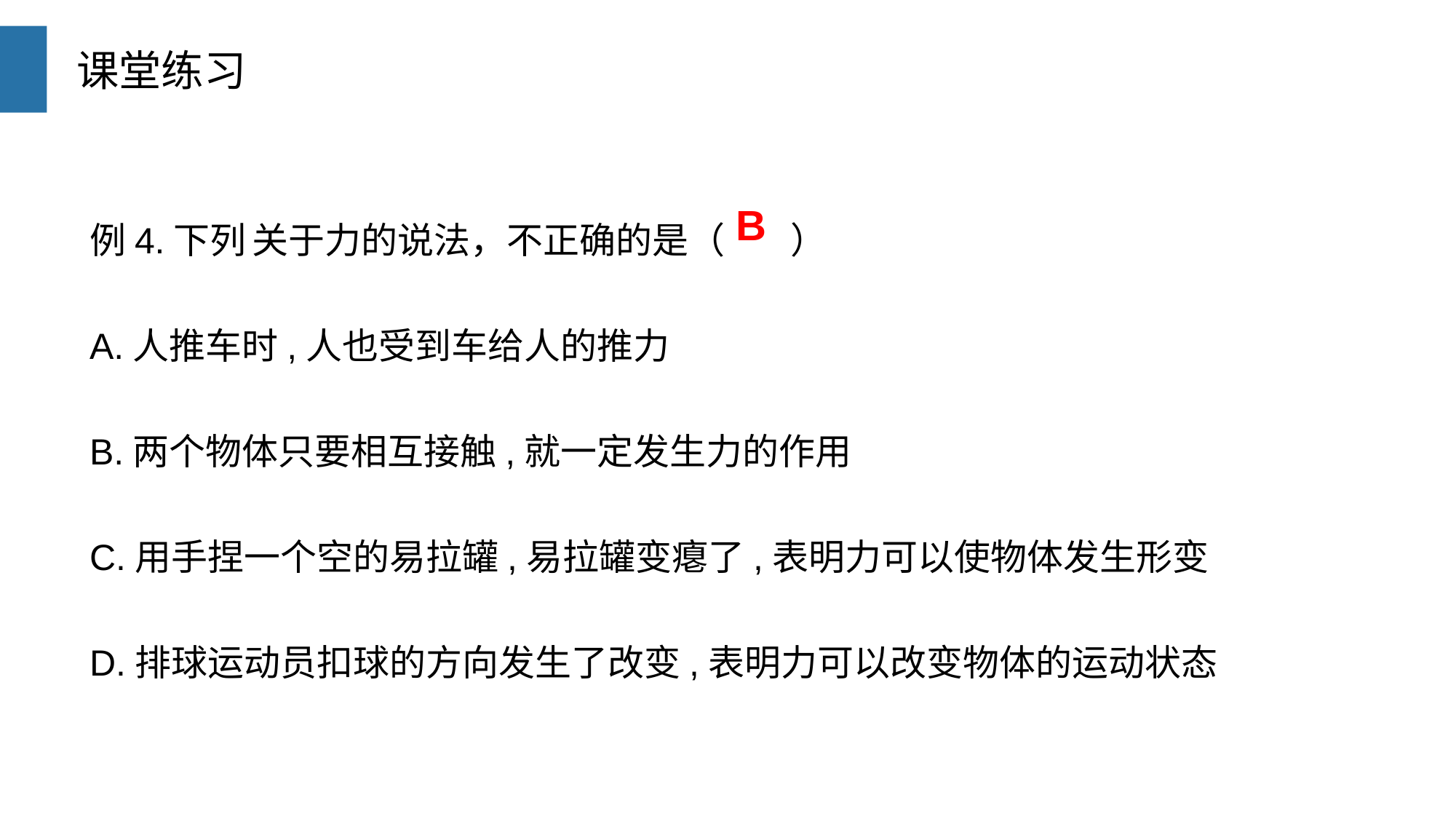

课堂练习
例4.下列 关于力的说法，不正确的是（        ）
A.人推车时,人也受到车给人的推力
B.两个物体只要相互接触,就一定发生力的作用
C.用手捏一个空的易拉罐,易拉罐变瘪了,表明力可以使物体发生形变
D.排球运动员扣球的方向发生了改变,表明力可以改变物体的运动状态
B